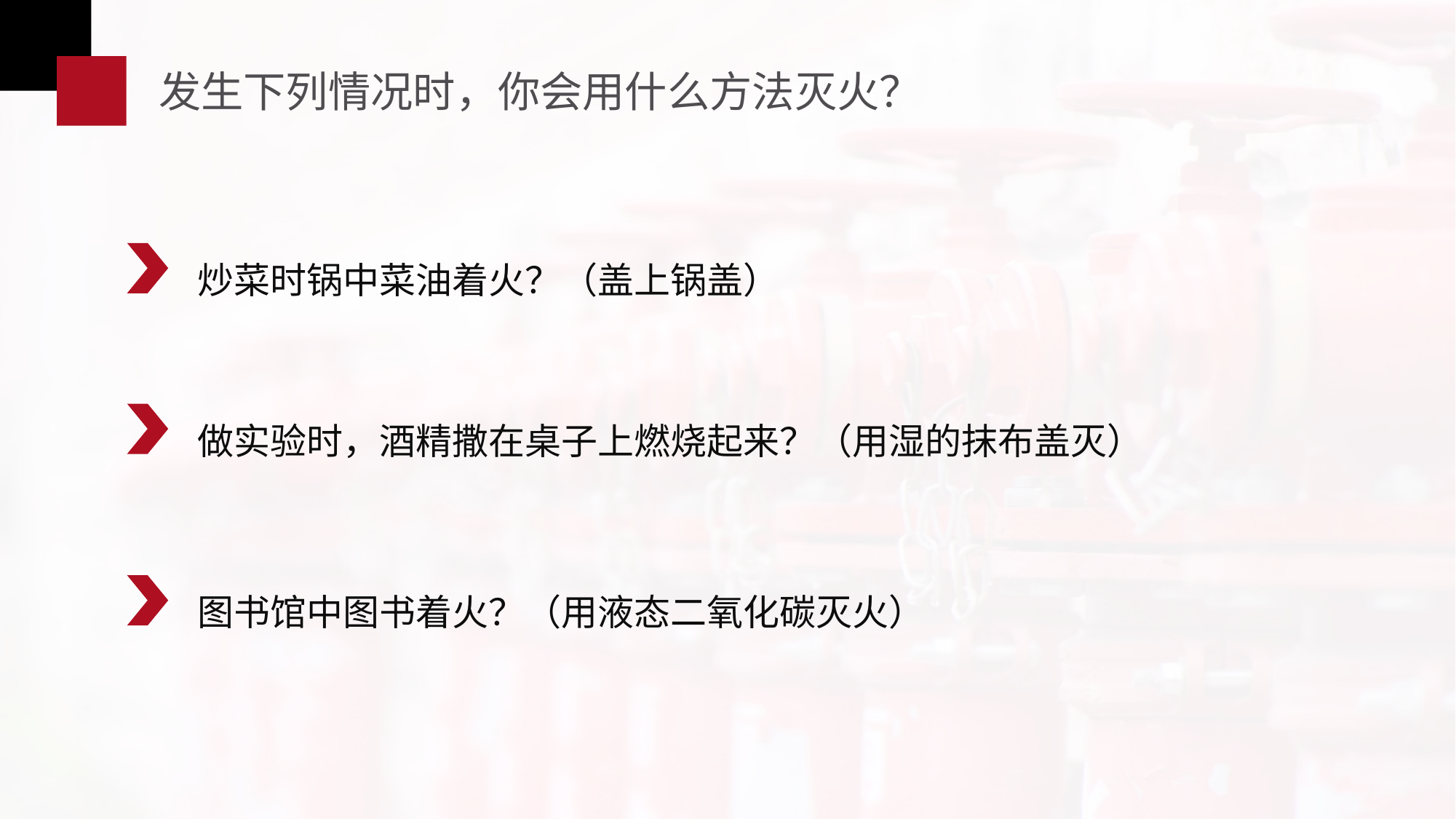

发生下列情况时，你会用什么方法灭火？
炒菜时锅中菜油着火？（盖上锅盖）

做实验时，酒精撒在桌子上燃烧起来？（用湿的抹布盖灭）

图书馆中图书着火？（用液态二氧化碳灭火）